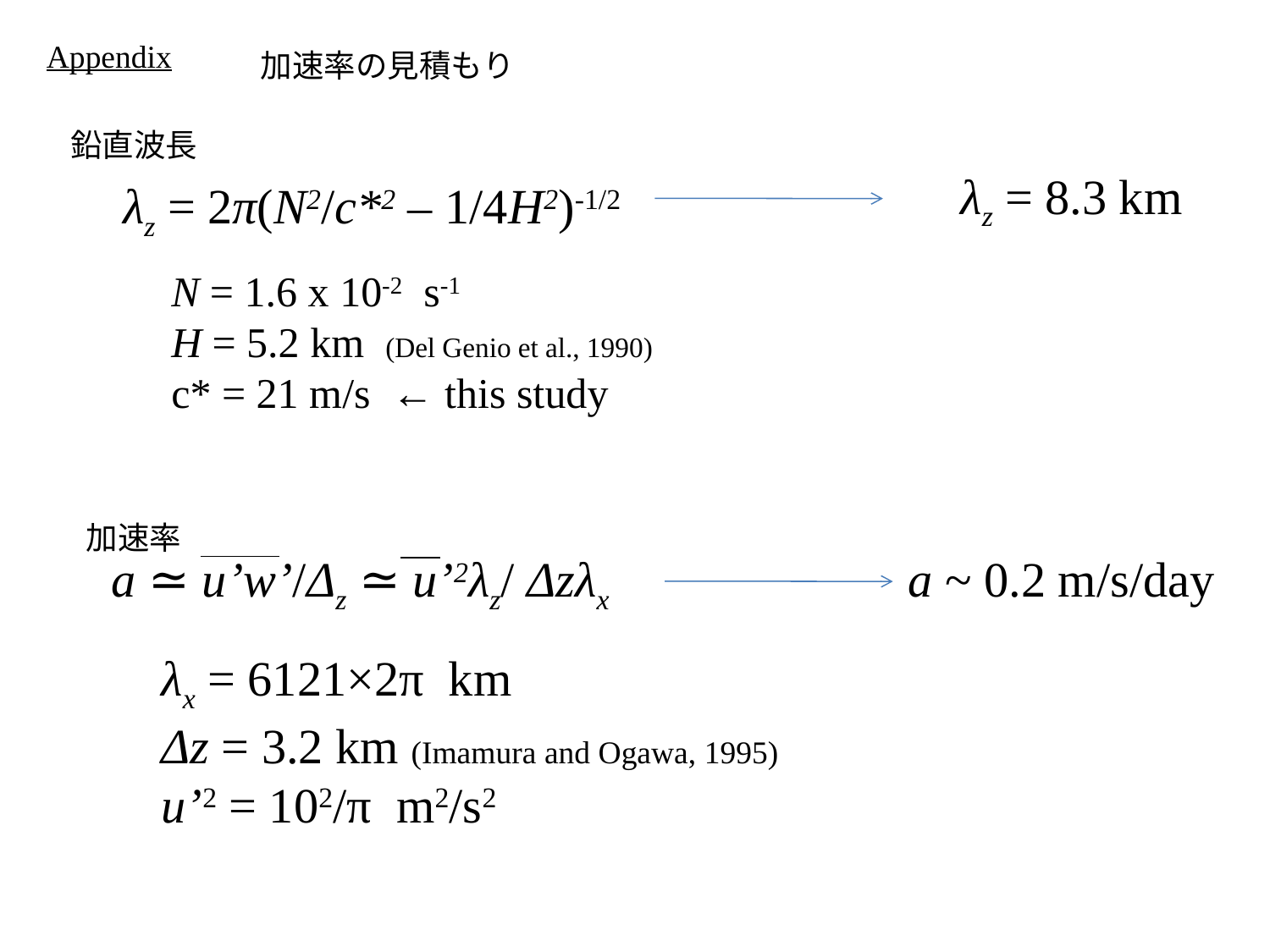

Appendix
加速率の見積もり
鉛直波長
λz = 8.3 km
λz = 2π(N2/c*2 – 1/4H2)-1/2
N = 1.6 x 10-2  s-1
H = 5.2 km  (Del Genio et al., 1990)
c* = 21 m/s  ← this study
加速率
a ≃ u’w’/Δz ≃ u’2λz/ Δzλx
a ~ 0.2 m/s/day
λx = 6121×2π  km
Δz = 3.2 km (Imamura and Ogawa, 1995)
u’2 = 102/π  m2/s2